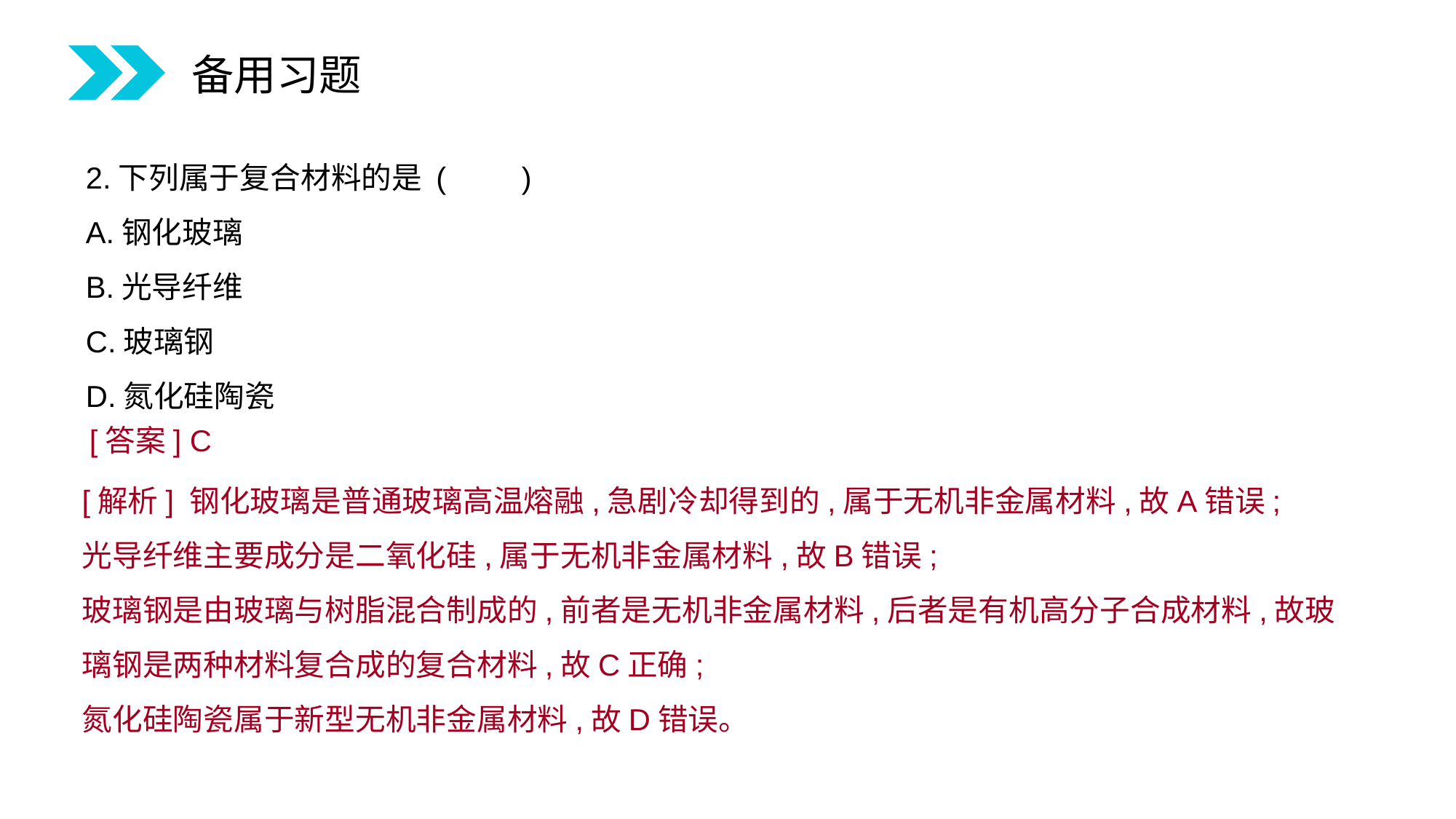

备用习题
2.下列属于复合材料的是 (　　)
A.钢化玻璃
B.光导纤维
C.玻璃钢
D.氮化硅陶瓷
[答案] C
[解析] 钢化玻璃是普通玻璃高温熔融,急剧冷却得到的,属于无机非金属材料,故A错误;
光导纤维主要成分是二氧化硅,属于无机非金属材料,故B错误;
玻璃钢是由玻璃与树脂混合制成的,前者是无机非金属材料,后者是有机高分子合成材料,故玻璃钢是两种材料复合成的复合材料,故C正确;
氮化硅陶瓷属于新型无机非金属材料,故D错误。